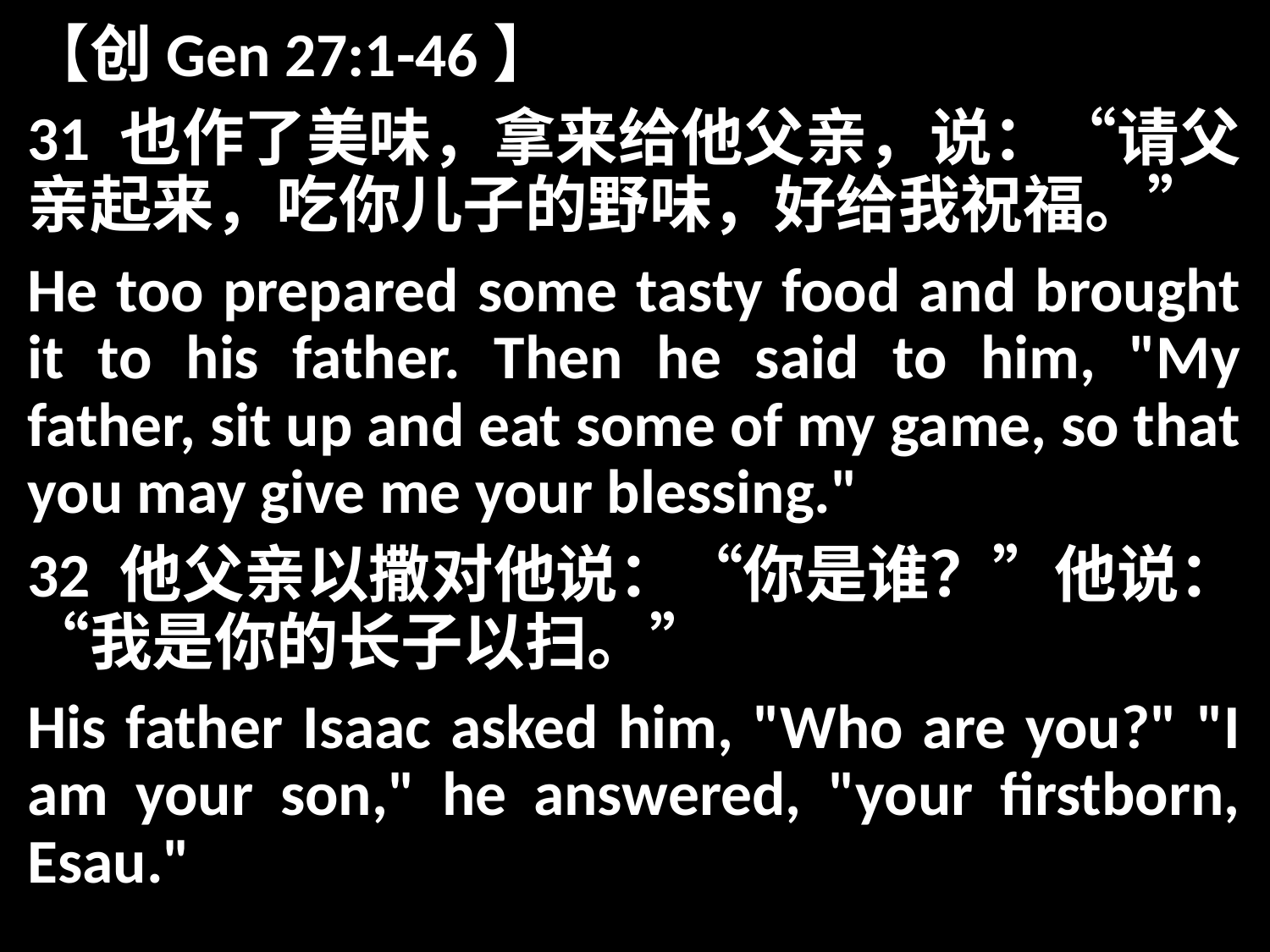

【创Gen 27:1-46】
31 也作了美味，拿来给他父亲，说：“请父亲起来，吃你儿子的野味，好给我祝福。”
He too prepared some tasty food and brought it to his father. Then he said to him, "My father, sit up and eat some of my game, so that you may give me your blessing."
32 他父亲以撒对他说：“你是谁？”他说：“我是你的长子以扫。”
His father Isaac asked him, "Who are you?" "I am your son," he answered, "your firstborn, Esau."